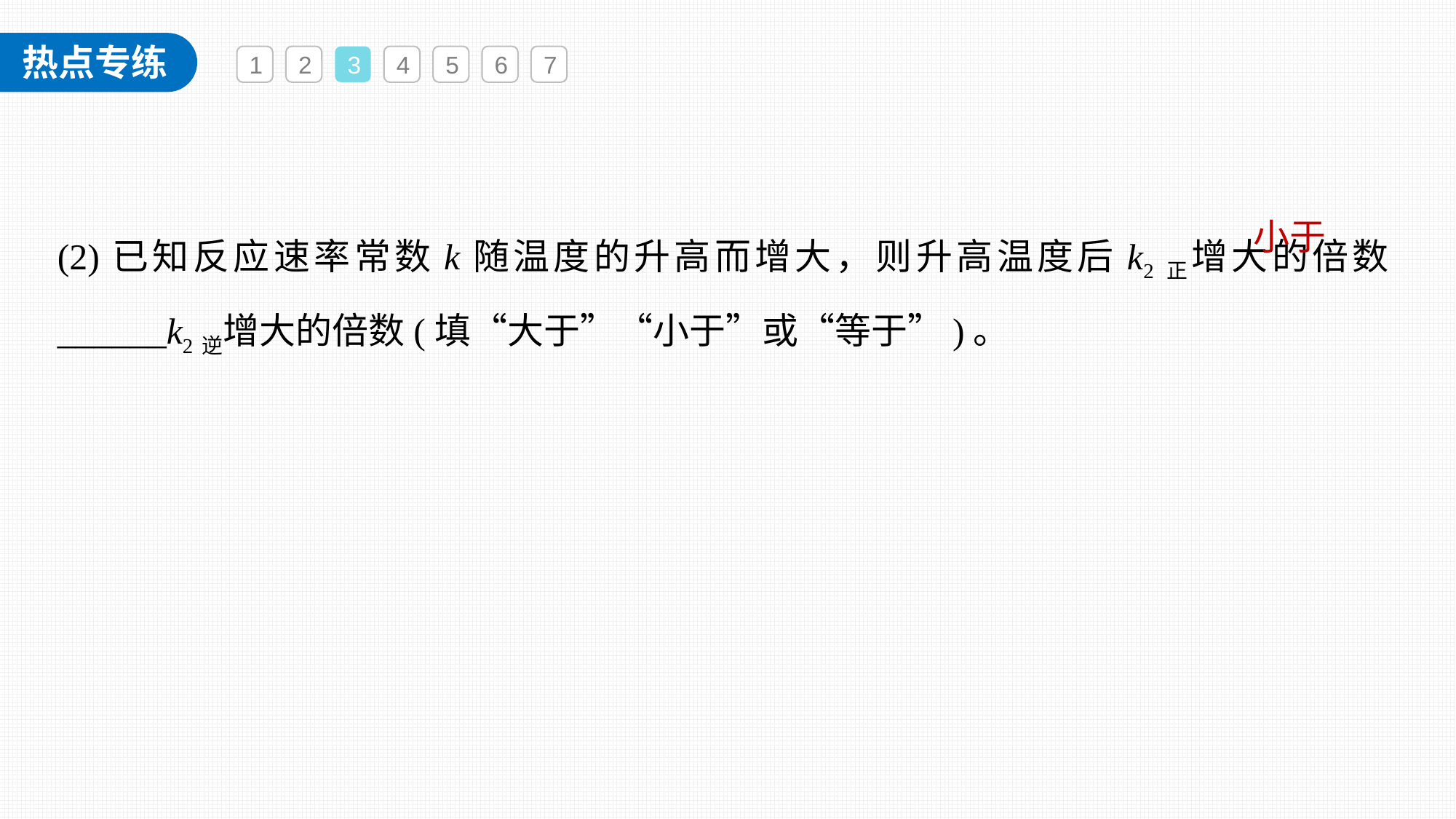

1
2
3
4
5
6
7
(2)已知反应速率常数k随温度的升高而增大，则升高温度后k2正增大的倍数______k2逆增大的倍数(填“大于”“小于”或“等于”)。
小于